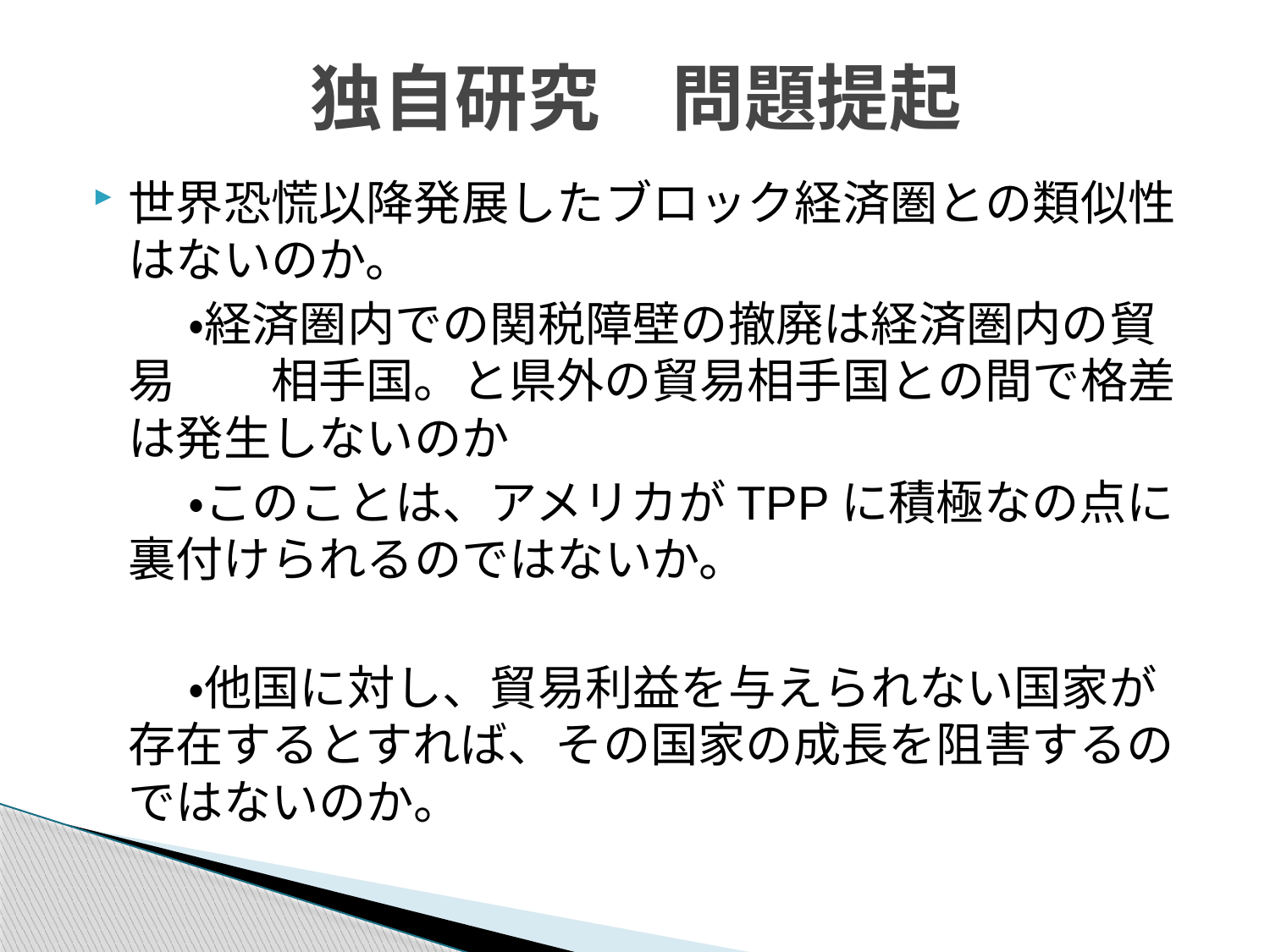

# 独自研究　問題提起
世界恐慌以降発展したブロック経済圏との類似性はないのか。
　　・経済圏内での関税障壁の撤廃は経済圏内の貿易　　相手国。と県外の貿易相手国との間で格差は発生しないのか
　　・このことは、アメリカがTPPに積極なの点に裏付けられるのではないか。

　　・他国に対し、貿易利益を与えられない国家が存在するとすれば、その国家の成長を阻害するのではないのか。